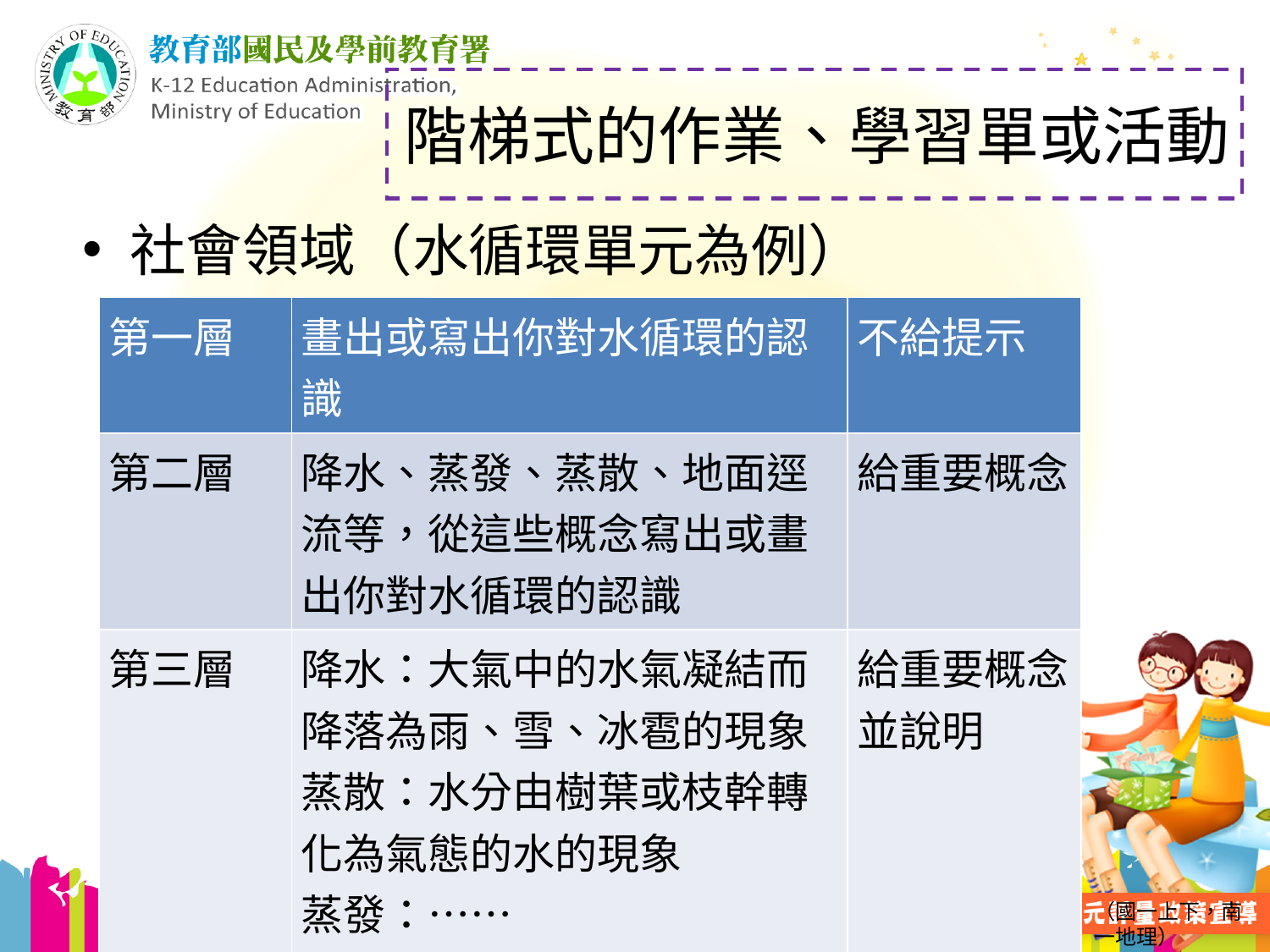

# 階梯式的作業、學習單或活動
社會領域（水循環單元為例）

| 第一層 | 畫出或寫出你對水循環的認識 | 不給提示 |
| --- | --- | --- |
| 第二層 | 降水、蒸發、蒸散、地面逕流等，從這些概念寫出或畫出你對水循環的認識 | 給重要概念 |
| 第三層 | 降水：大氣中的水氣凝結而降落為雨、雪、冰雹的現象 蒸散：水分由樹葉或枝幹轉化為氣態的水的現象 蒸發：…… | 給重要概念並說明 |
（國一上下，南一地理）